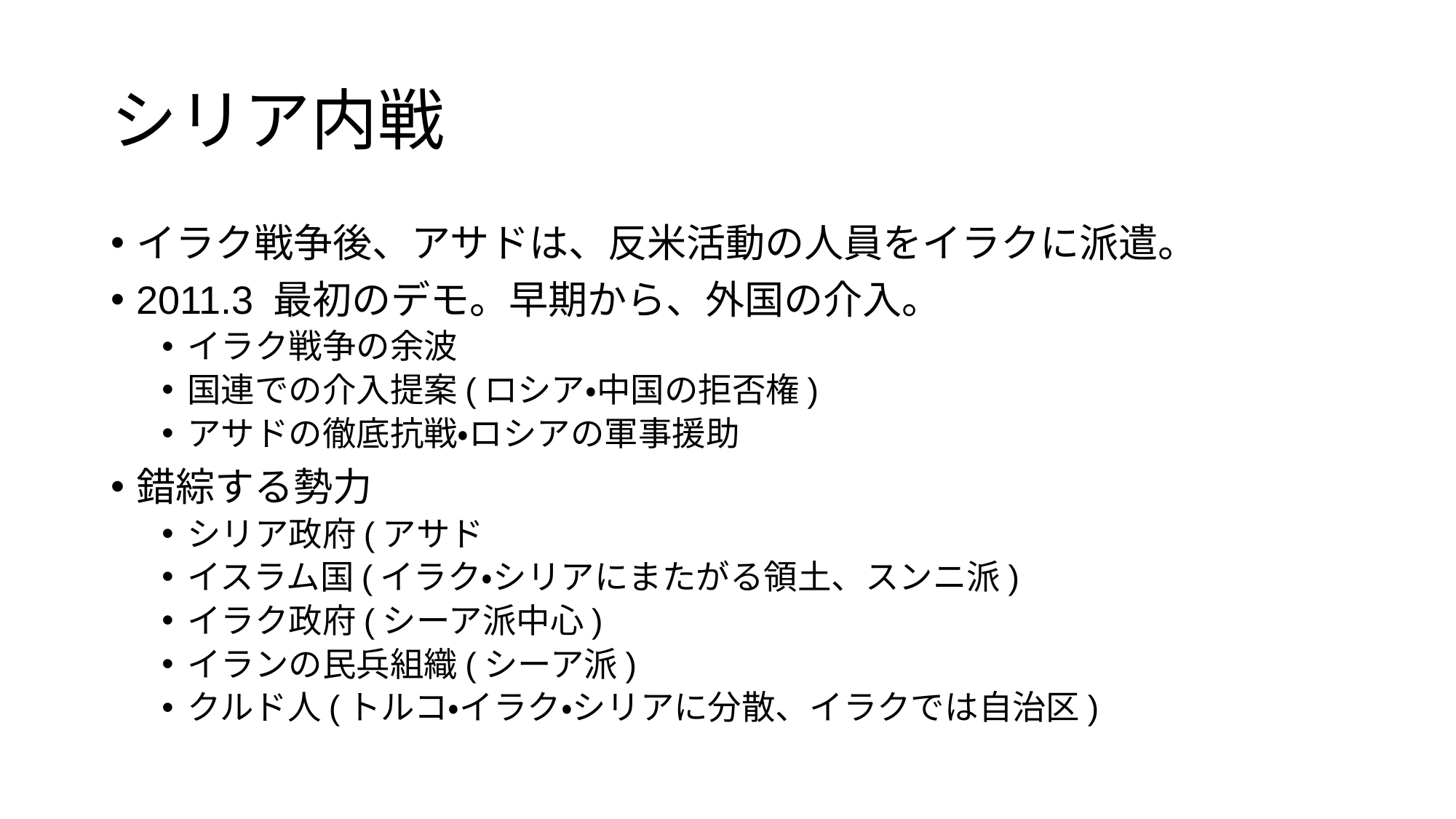

# シリア内戦
イラク戦争後、アサドは、反米活動の人員をイラクに派遣。
2011.3 最初のデモ。早期から、外国の介入。
イラク戦争の余波
国連での介入提案(ロシア・中国の拒否権)
アサドの徹底抗戦・ロシアの軍事援助
錯綜する勢力
シリア政府(アサド
イスラム国(イラク・シリアにまたがる領土、スンニ派)
イラク政府(シーア派中心)
イランの民兵組織(シーア派)
クルド人(トルコ・イラク・シリアに分散、イラクでは自治区)